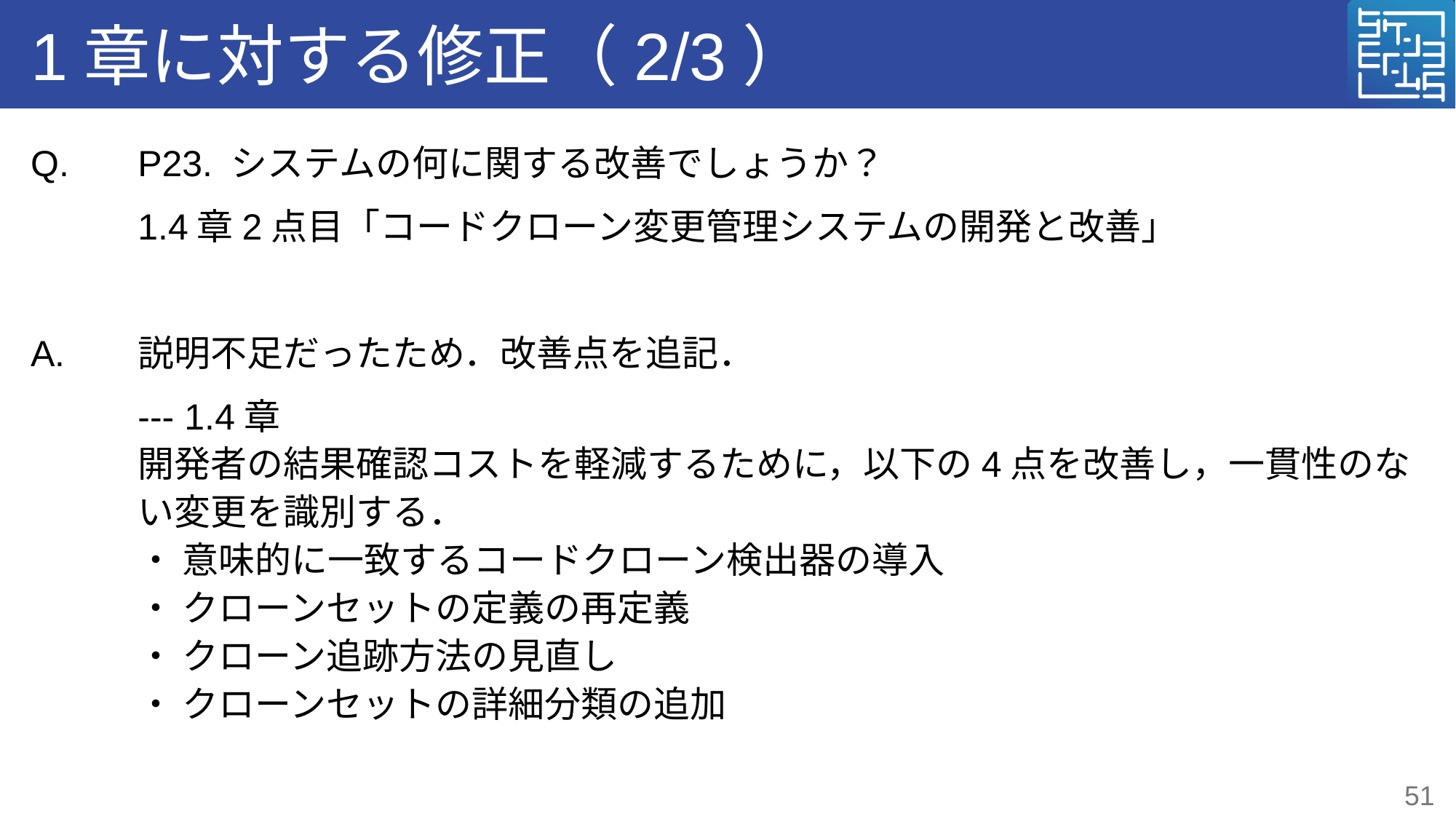

# 1章に対する修正（2/3）
Q.	P23. システムの何に関する改善でしょうか？
	1.4章2点目「コードクローン変更管理システムの開発と改善」

A.	説明不足だったため．改善点を追記．
	--- 1.4章
開発者の結果確認コストを軽減するために，以下の4点を改善し，一貫性のない変更を識別する．
・ 意味的に一致するコードクローン検出器の導入
・ クローンセットの定義の再定義
・ クローン追跡方法の見直し
・ クローンセットの詳細分類の追加

51